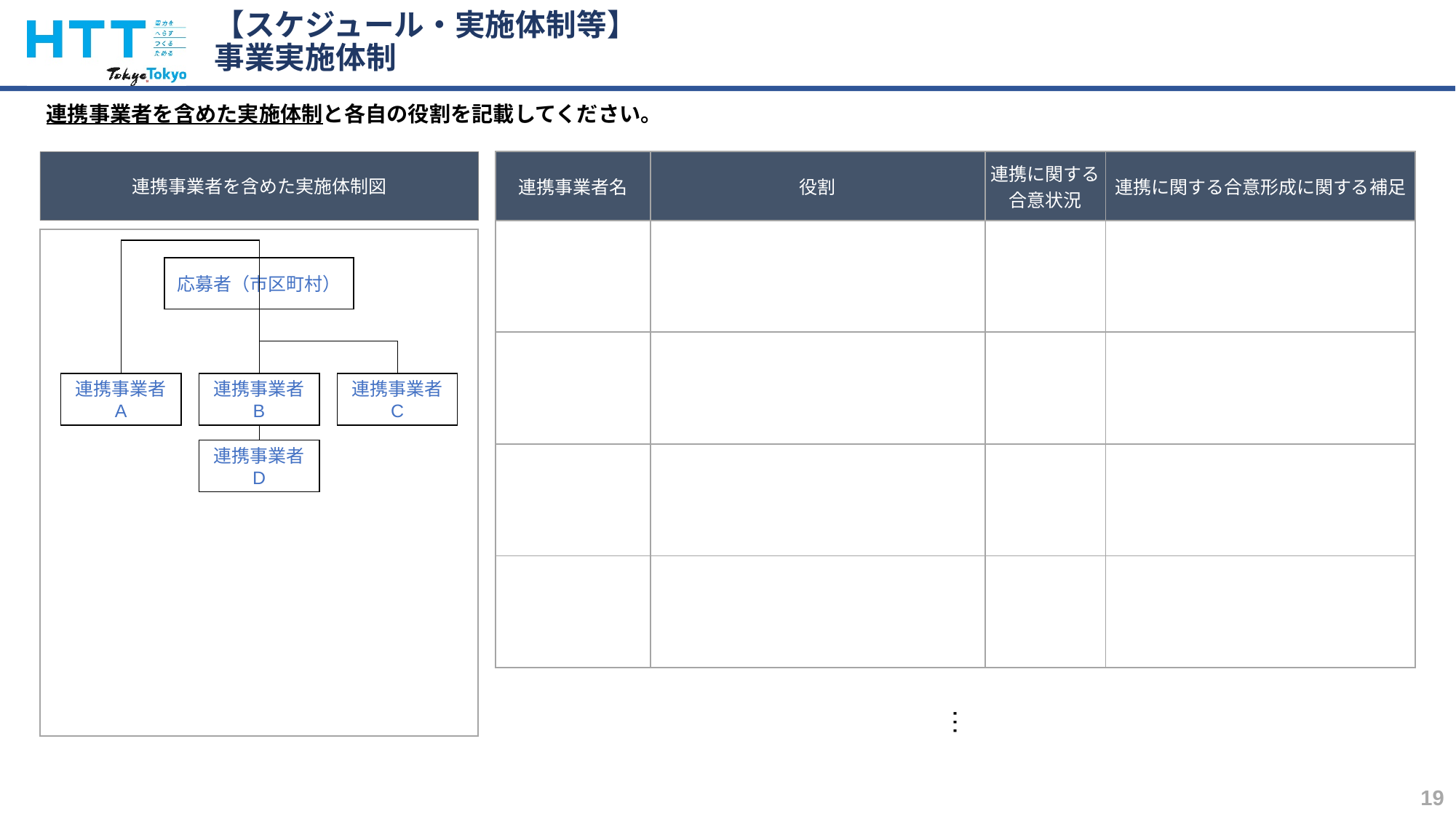

# 【スケジュール・実施体制等】 事業実施体制
連携事業者を含めた実施体制と各自の役割を記載してください。
連携事業者を含めた実施体制図
| 連携事業者名 | 役割 | 連携に関する合意状況 | 連携に関する合意形成に関する補足 |
| --- | --- | --- | --- |
|  |  |  |  |
|  |  |  |  |
|  |  |  |  |
|  |  |  |  |

応募者（市区町村）

連携事業者
A
連携事業者
B
連携事業者
C
連携事業者
D
…
19